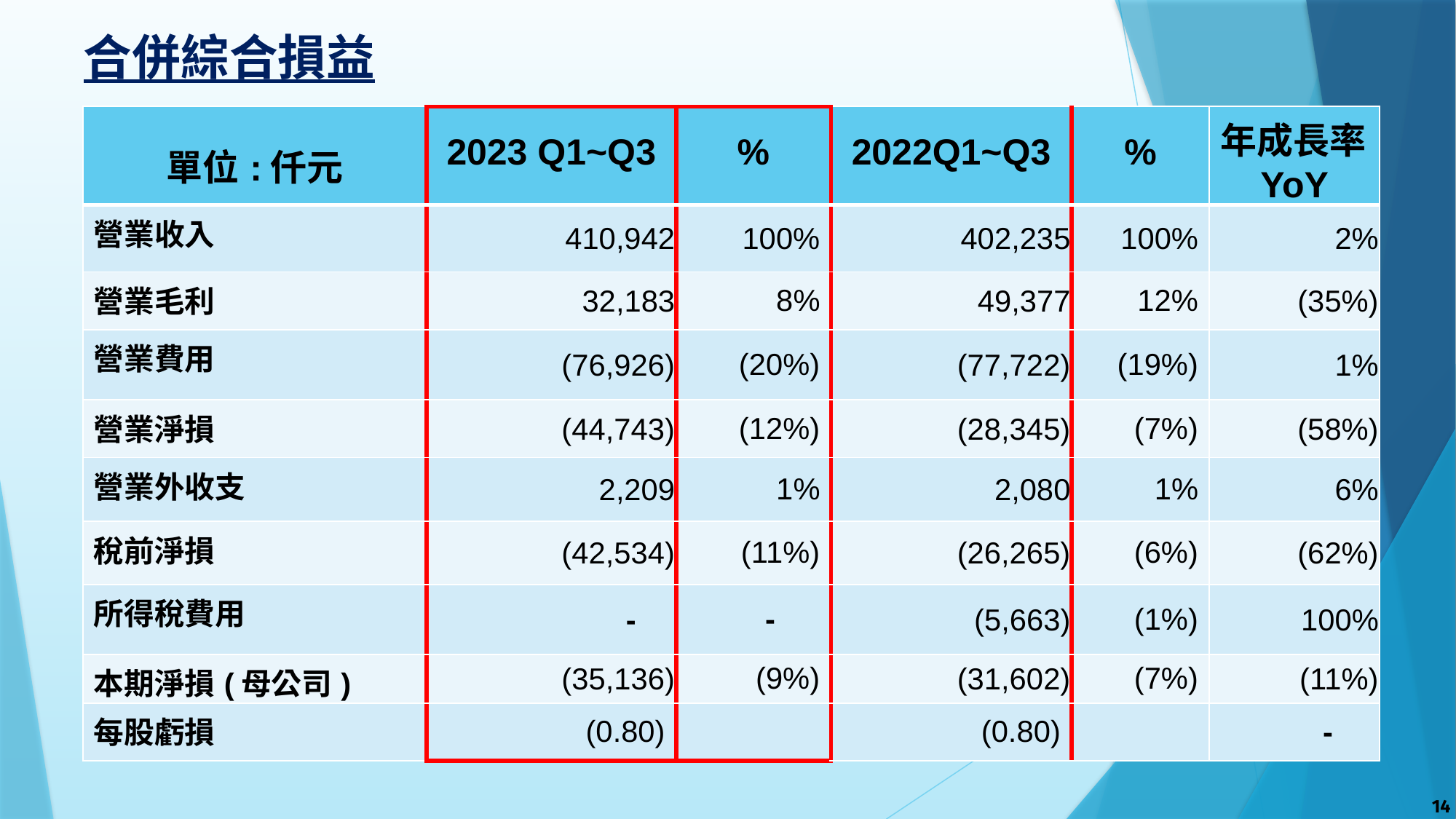

合併綜合損益
| 單位:仟元 | 2023 Q1~Q3 | % | 2022Q1~Q3 | % | 年成長率YoY |
| --- | --- | --- | --- | --- | --- |
| 營業收入 | 410,942 | 100% | 402,235 | 100% | 2% |
| 營業毛利 | 32,183 | 8% | 49,377 | 12% | (35%) |
| 營業費用 | (76,926) | (20%) | (77,722) | (19%) | 1% |
| 營業淨損 | (44,743) | (12%) | (28,345) | (7%) | (58%) |
| 營業外收支 | 2,209 | 1% | 2,080 | 1% | 6% |
| 稅前淨損 | (42,534) | (11%) | (26,265) | (6%) | (62%) |
| 所得稅費用 | - | - | (5,663) | (1%) | 100% |
| 本期淨損(母公司) | (35,136) | (9%) | (31,602) | (7%) | (11%) |
| 每股虧損 | (0.80) |  | (0.80) |  | - |
14